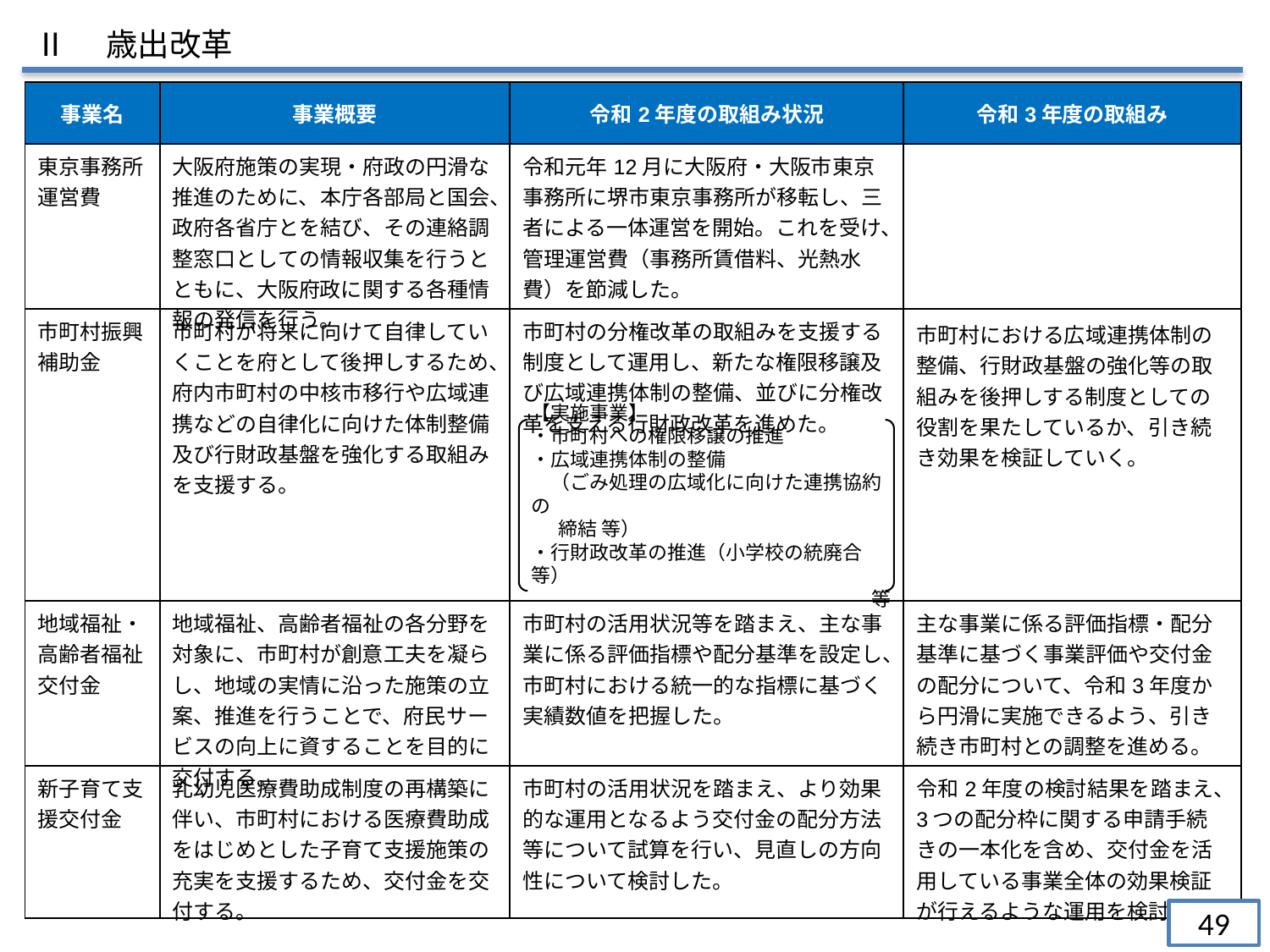

Ⅱ　歳出改革
| 事業名 | 事業概要 | 令和2年度の取組み状況 | 令和3年度の取組み |
| --- | --- | --- | --- |
| 東京事務所運営費 | 大阪府施策の実現・府政の円滑な推進のために、本庁各部局と国会、政府各省庁とを結び、その連絡調整窓口としての情報収集を行うとともに、大阪府政に関する各種情報の発信を行う。 | 令和元年12月に大阪府・大阪市東京事務所に堺市東京事務所が移転し、三者による一体運営を開始。これを受け、管理運営費（事務所賃借料、光熱水費）を節減した。 |  |
| 市町村振興補助金 | 市町村が将来に向けて自律していくことを府として後押しするため、府内市町村の中核市移行や広域連携などの自律化に向けた体制整備及び行財政基盤を強化する取組みを支援する。 | 市町村の分権改革の取組みを支援する制度として運用し、新たな権限移譲及び広域連携体制の整備、並びに分権改革を支える行財政改革を進めた。 | 市町村における広域連携体制の整備、行財政基盤の強化等の取組みを後押しする制度としての役割を果たしているか、引き続き効果を検証していく。 |
| 地域福祉・ 高齢者福祉交付金 | 地域福祉、高齢者福祉の各分野を対象に、市町村が創意工夫を凝らし、地域の実情に沿った施策の立案、推進を行うことで、府民サービスの向上に資することを目的に交付する。 | 市町村の活用状況等を踏まえ、主な事業に係る評価指標や配分基準を設定し、市町村における統一的な指標に基づく実績数値を把握した。 | 主な事業に係る評価指標・配分基準に基づく事業評価や交付金の配分について、令和3年度から円滑に実施できるよう、引き続き市町村との調整を進める。 |
| 新子育て支援交付金 | 乳幼児医療費助成制度の再構築に伴い、市町村における医療費助成をはじめとした子育て支援施策の充実を支援するため、交付金を交付する。 | 市町村の活用状況を踏まえ、より効果的な運用となるよう交付金の配分方法等について試算を行い、見直しの方向性について検討した。 | 令和2年度の検討結果を踏まえ、 3つの配分枠に関する申請手続きの一本化を含め、交付金を活用している事業全体の効果検証が行えるような運用を検討する。 |
【実施事業】
・市町村への権限移譲の推進
・広域連携体制の整備
　（ごみ処理の広域化に向けた連携協約の
     締結 等）
・行財政改革の推進（小学校の統廃合 等）
等
49